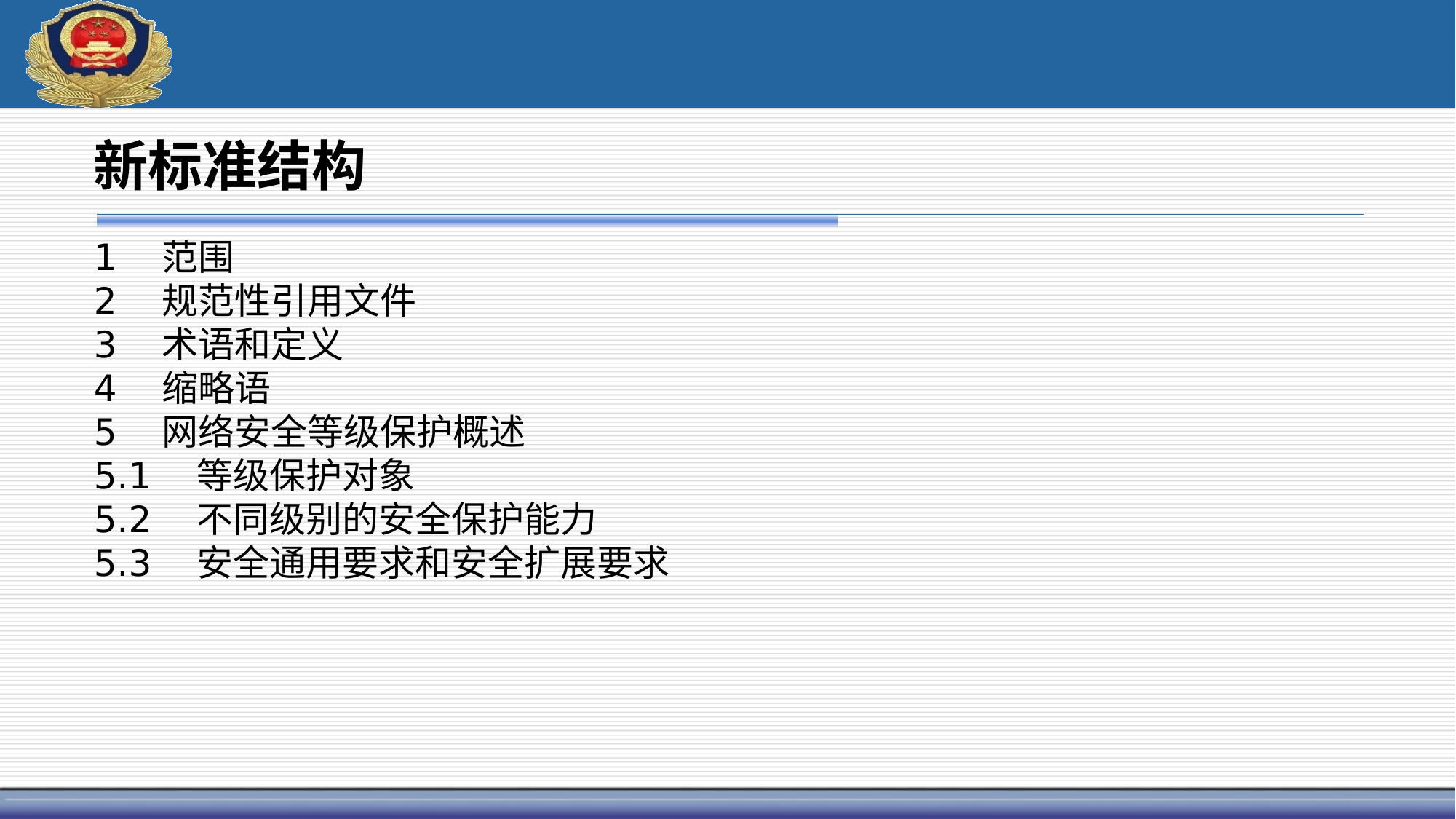

新标准结构
1　范围
2　规范性引用文件
3　术语和定义
4　缩略语
5　网络安全等级保护概述
5.1　等级保护对象
5.2　不同级别的安全保护能力
5.3　安全通用要求和安全扩展要求

30